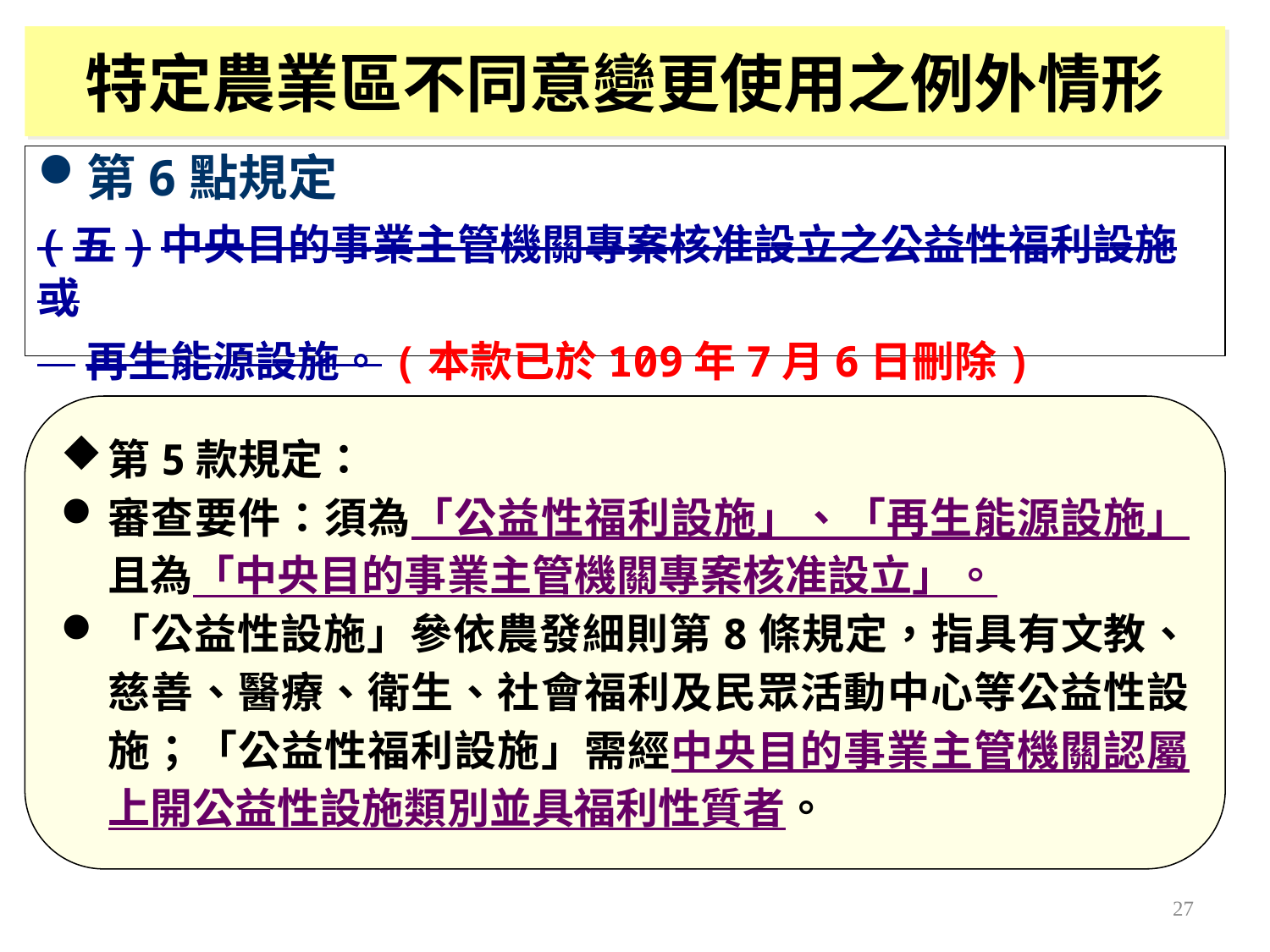

特定農業區不同意變更使用之例外情形
第6點規定
(五)中央目的事業主管機關專案核准設立之公益性福利設施或
    再生能源設施。(本款已於109年7月6日刪除)
第5款規定：
審查要件：須為「公益性福利設施」、「再生能源設施」且為「中央目的事業主管機關專案核准設立」。
「公益性設施」參依農發細則第8條規定，指具有文教、慈善、醫療、衛生、社會福利及民眾活動中心等公益性設施；「公益性福利設施」需經中央目的事業主管機關認屬上開公益性設施類別並具福利性質者。

27